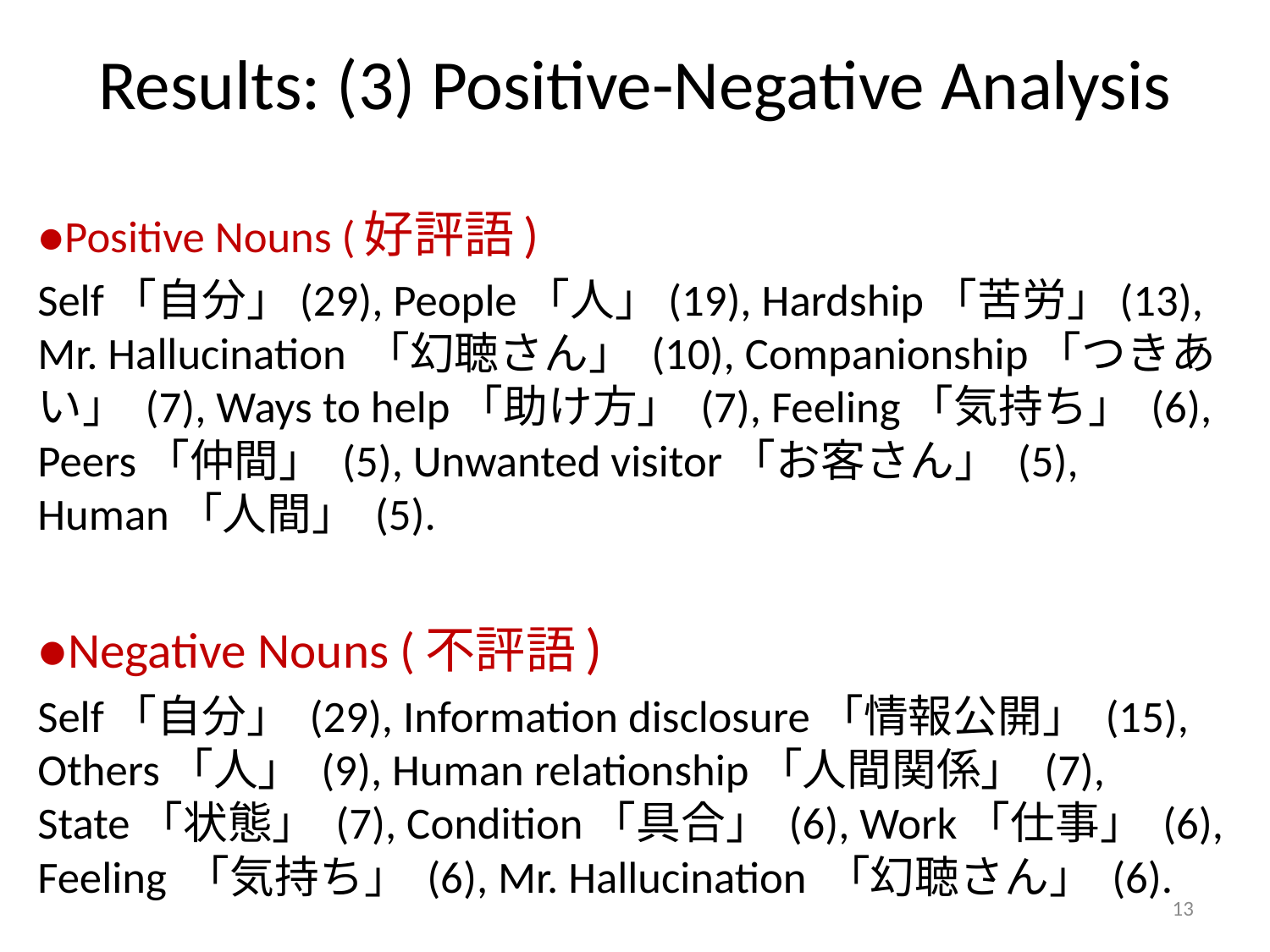

# Results: (3) Positive-Negative Analysis
●Positive Nouns (好評語)
Self「自分」(29), People「人」(19), Hardship「苦労」(13), Mr. Hallucination 「幻聴さん」 (10), Companionship「つきあい」 (7), Ways to help「助け方」 (7), Feeling「気持ち」 (6), Peers「仲間」 (5), Unwanted visitor「お客さん」 (5), Human「人間」 (5).

●Negative Nouns (不評語)
Self「自分」 (29), Information disclosure「情報公開」 (15), Others「人」 (9), Human relationship「人間関係」 (7), State「状態」 (7), Condition「具合」 (6), Work「仕事」 (6), Feeling 「気持ち」 (6), Mr. Hallucination 「幻聴さん」 (6).
13